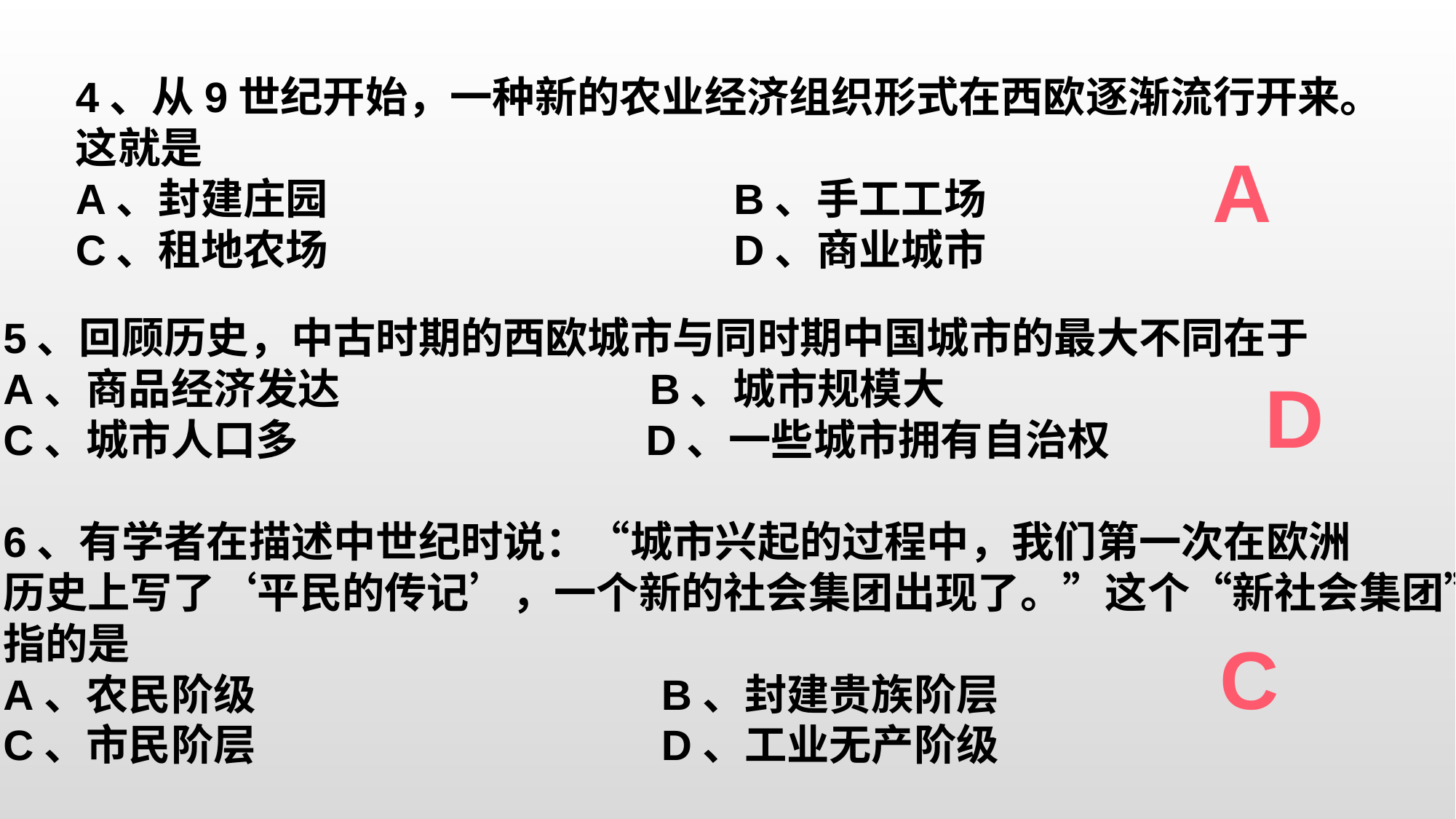

4、从9世纪开始，一种新的农业经济组织形式在西欧逐渐流行开来。这就是
A、封建庄园                                         B、手工工场
C、租地农场                                         D、商业城市
A

5、回顾历史，中古时期的西欧城市与同时期中国城市的最大不同在于
A、商品经济发达                               B、城市规模大
C、城市人口多                                   D、一些城市拥有自治权

6、有学者在描述中世纪时说：“城市兴起的过程中，我们第一次在欧洲
历史上写了‘平民的传记’，一个新的社会集团出现了。”这个“新社会集团”
指的是
A、农民阶级                                         B、封建贵族阶层
C、市民阶层                                         D、工业无产阶级
D
C